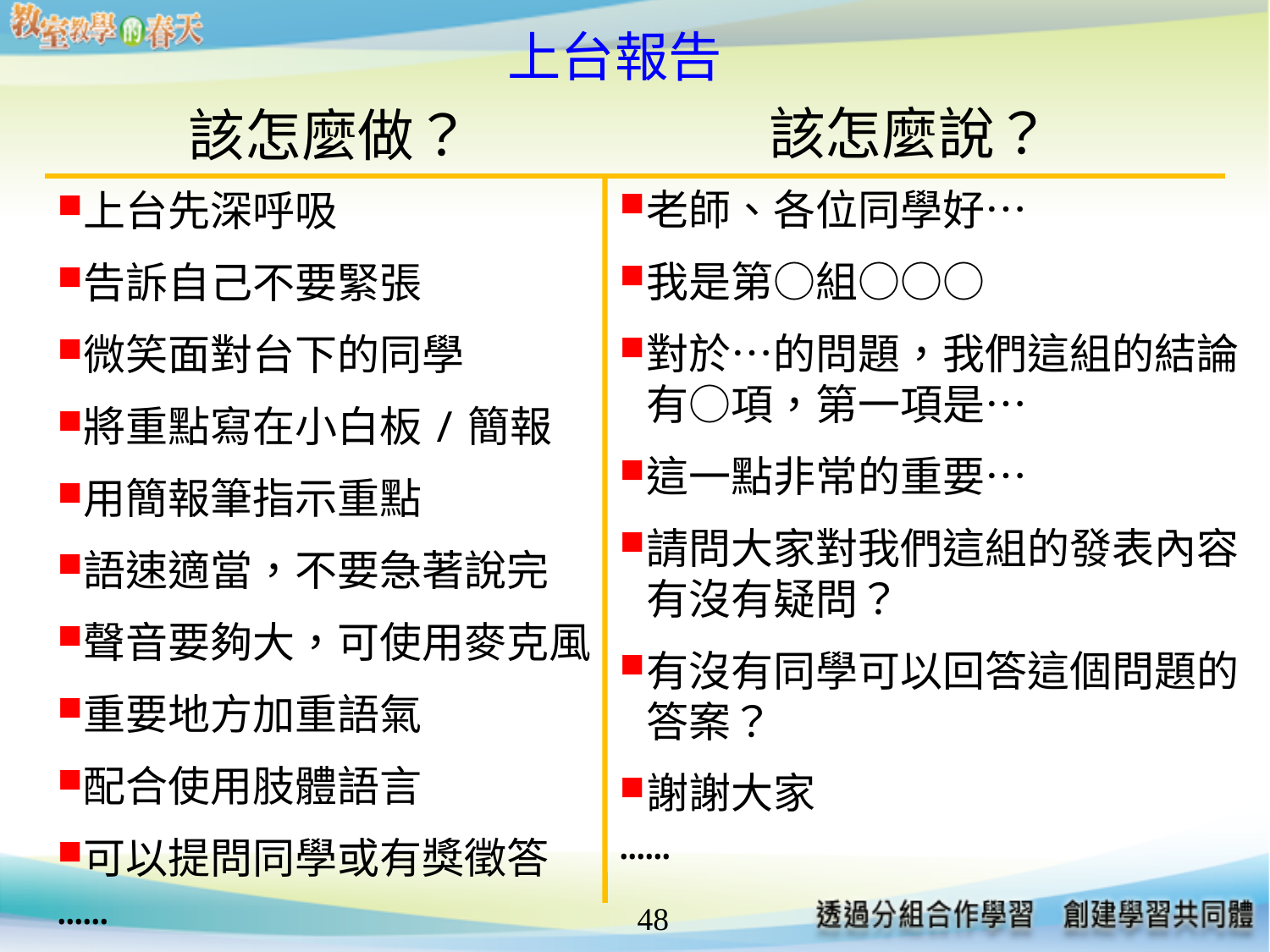

# 上台報告
該怎麼說？
該怎麼做？

老師、各位同學好…
我是第○組○○○
對於…的問題，我們這組的結論有○項，第一項是…
這一點非常的重要…
請問大家對我們這組的發表內容有沒有疑問？
有沒有同學可以回答這個問題的答案？
謝謝大家
……
上台先深呼吸
告訴自己不要緊張
微笑面對台下的同學
將重點寫在小白板/簡報
用簡報筆指示重點
語速適當，不要急著說完
聲音要夠大，可使用麥克風
重要地方加重語氣
配合使用肢體語言
可以提問同學或有獎徵答
……
48